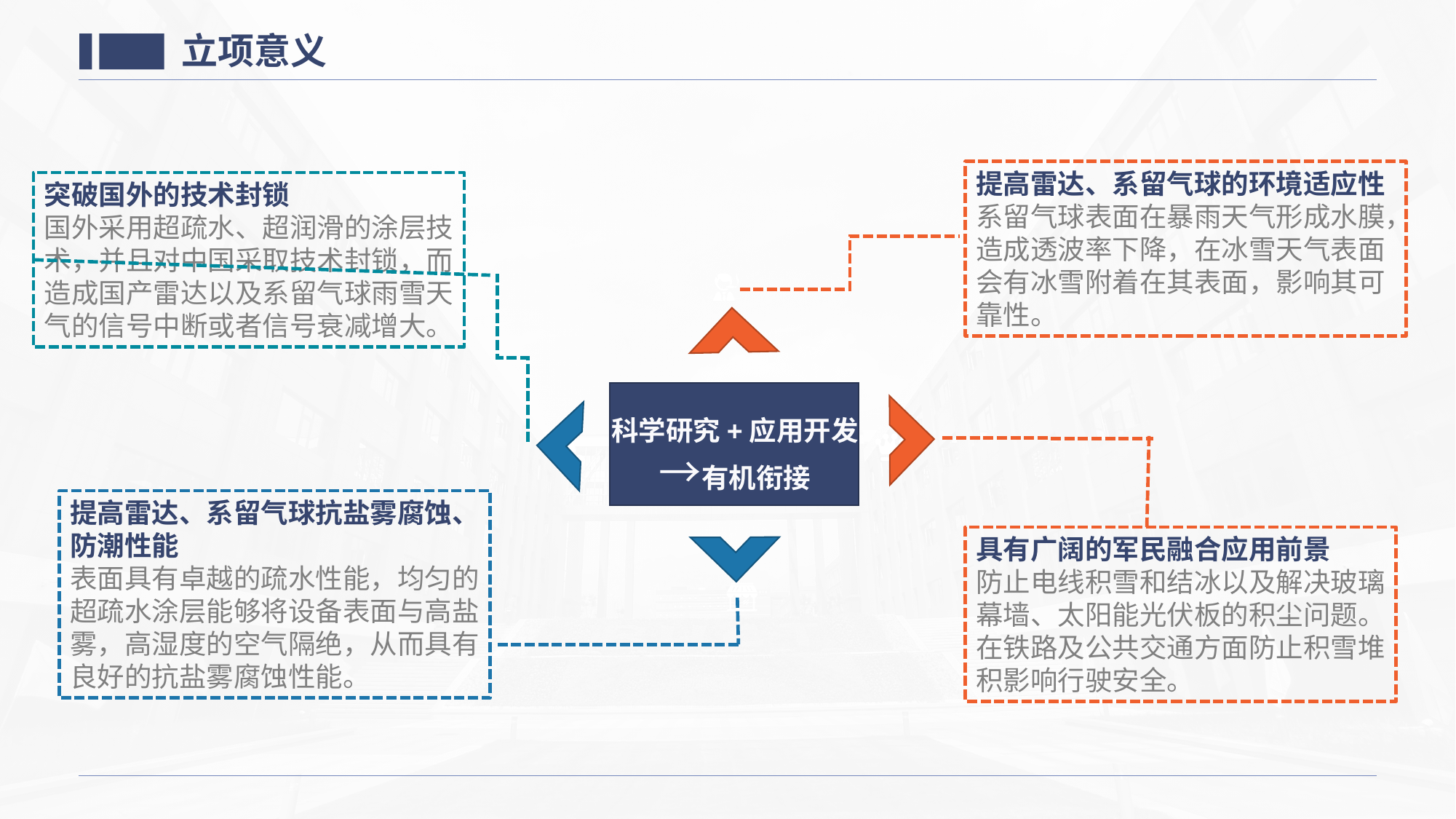

立项意义
提高雷达、系留气球的环境适应性系留气球表面在暴雨天气形成水膜，造成透波率下降，在冰雪天气表面会有冰雪附着在其表面，影响其可靠性。
突破国外的技术封锁
国外采用超疏水、超润滑的涂层技术，并且对中国采取技术封锁，而造成国产雷达以及系留气球雨雪天气的信号中断或者信号衰减增大。

科学研究+应用开发→有机衔接

提高雷达、系留气球抗盐雾腐蚀、防潮性能
表面具有卓越的疏水性能，均匀的超疏水涂层能够将设备表面与高盐雾，高湿度的空气隔绝，从而具有良好的抗盐雾腐蚀性能。

具有广阔的军民融合应用前景
防止电线积雪和结冰以及解决玻璃幕墙、太阳能光伏板的积尘问题。在铁路及公共交通方面防止积雪堆积影响行驶安全。